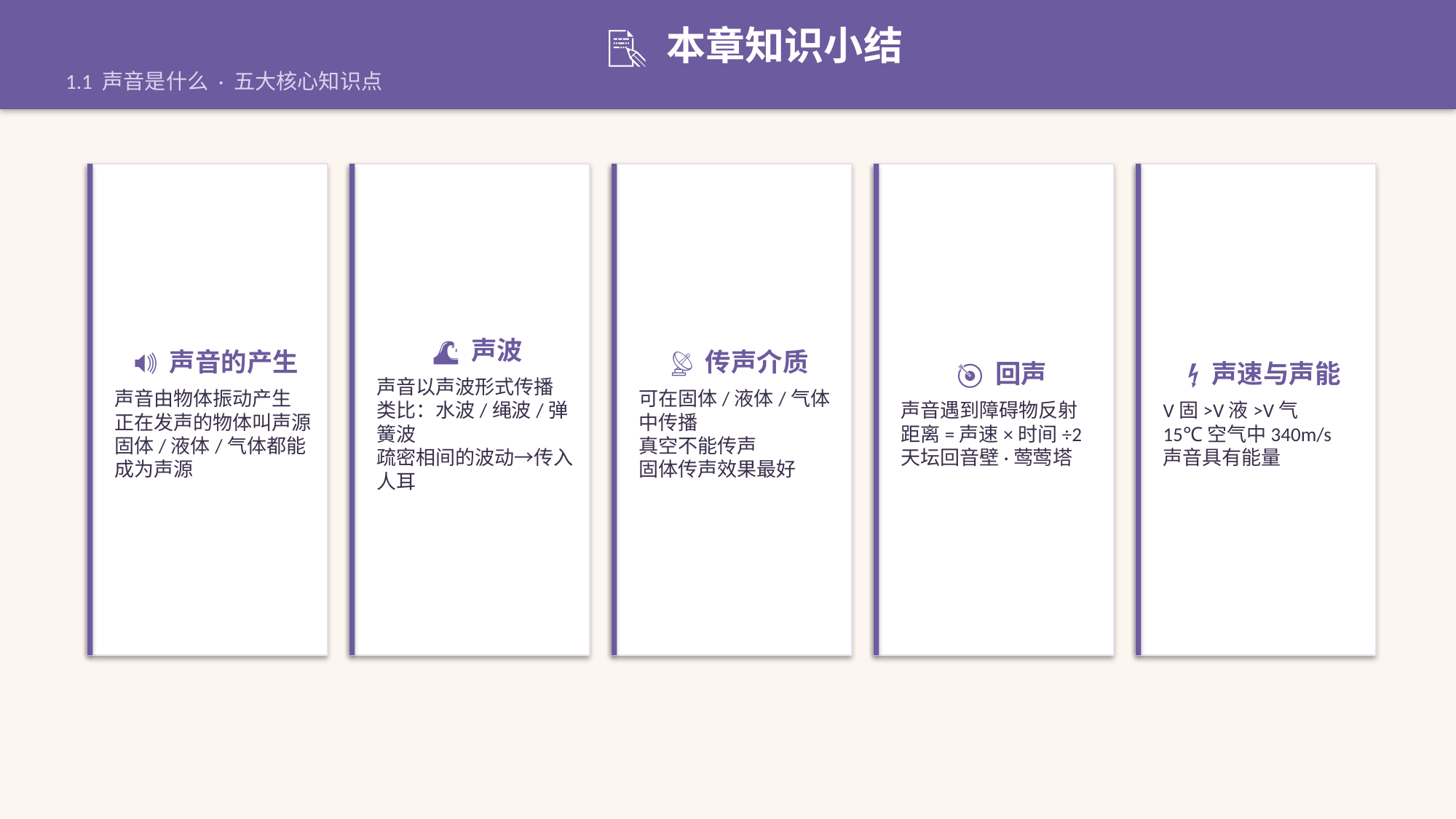

📝 本章知识小结
1.1 声音是什么 · 五大核心知识点
🔊 声音的产生
声音由物体振动产生
正在发声的物体叫声源
固体/液体/气体都能成为声源

🌊 声波
声音以声波形式传播
类比：水波/绳波/弹簧波
疏密相间的波动→传入人耳

📡 传声介质
可在固体/液体/气体中传播
真空不能传声
固体传声效果最好

🎯 回声
声音遇到障碍物反射
距离=声速×时间÷2
天坛回音壁·莺莺塔

⚡ 声速与声能
V固>V液>V气
15℃空气中340m/s
声音具有能量